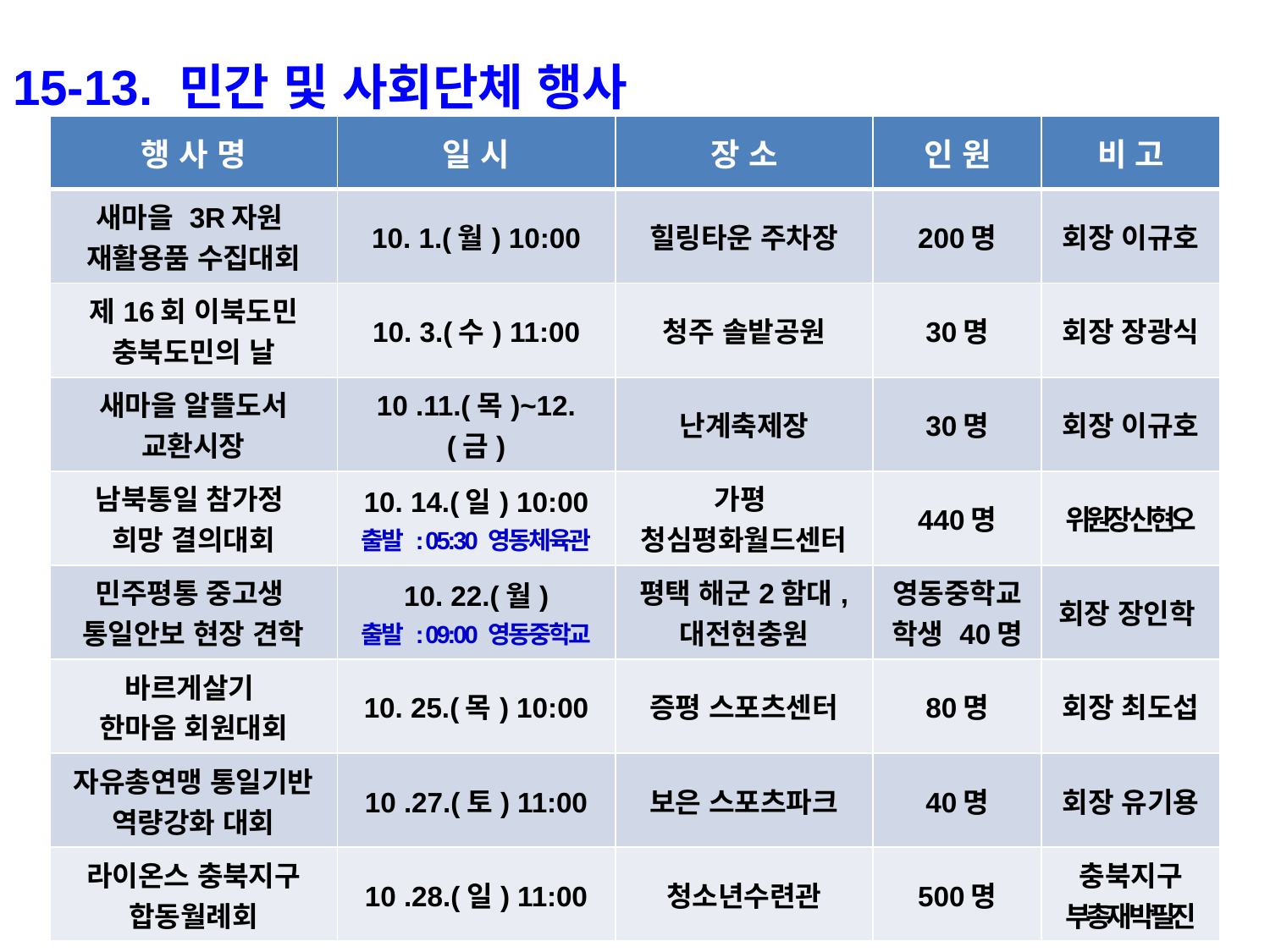

15-13. 민간 및 사회단체 행사
| 행 사 명 | 일 시 | 장 소 | 인 원 | 비 고 |
| --- | --- | --- | --- | --- |
| 새마을 3R자원 재활용품 수집대회 | 10. 1.(월) 10:00 | 힐링타운 주차장 | 200명 | 회장 이규호 |
| 제16회 이북도민 충북도민의 날 | 10. 3.(수) 11:00 | 청주 솔밭공원 | 30명 | 회장 장광식 |
| 새마을 알뜰도서 교환시장 | 10 .11.(목)~12.(금) | 난계축제장 | 30명 | 회장 이규호 |
| 남북통일 참가정 희망 결의대회 | 10. 14.(일) 10:00 출발 : 05:30 영동체육관 | 가평 청심평화월드센터 | 440명 | 위원장 신현오 |
| 민주평통 중고생 통일안보 현장 견학 | 10. 22.(월) 출발 : 09:00 영동중학교 | 평택 해군2함대, 대전현충원 | 영동중학교 학생 40명 | 회장 장인학 |
| 바르게살기 한마음 회원대회 | 10. 25.(목) 10:00 | 증평 스포츠센터 | 80명 | 회장 최도섭 |
| 자유총연맹 통일기반 역량강화 대회 | 10 .27.(토) 11:00 | 보은 스포츠파크 | 40명 | 회장 유기용 |
| 라이온스 충북지구 합동월례회 | 10 .28.(일) 11:00 | 청소년수련관 | 500명 | 충북지구 부총재 박필진 |